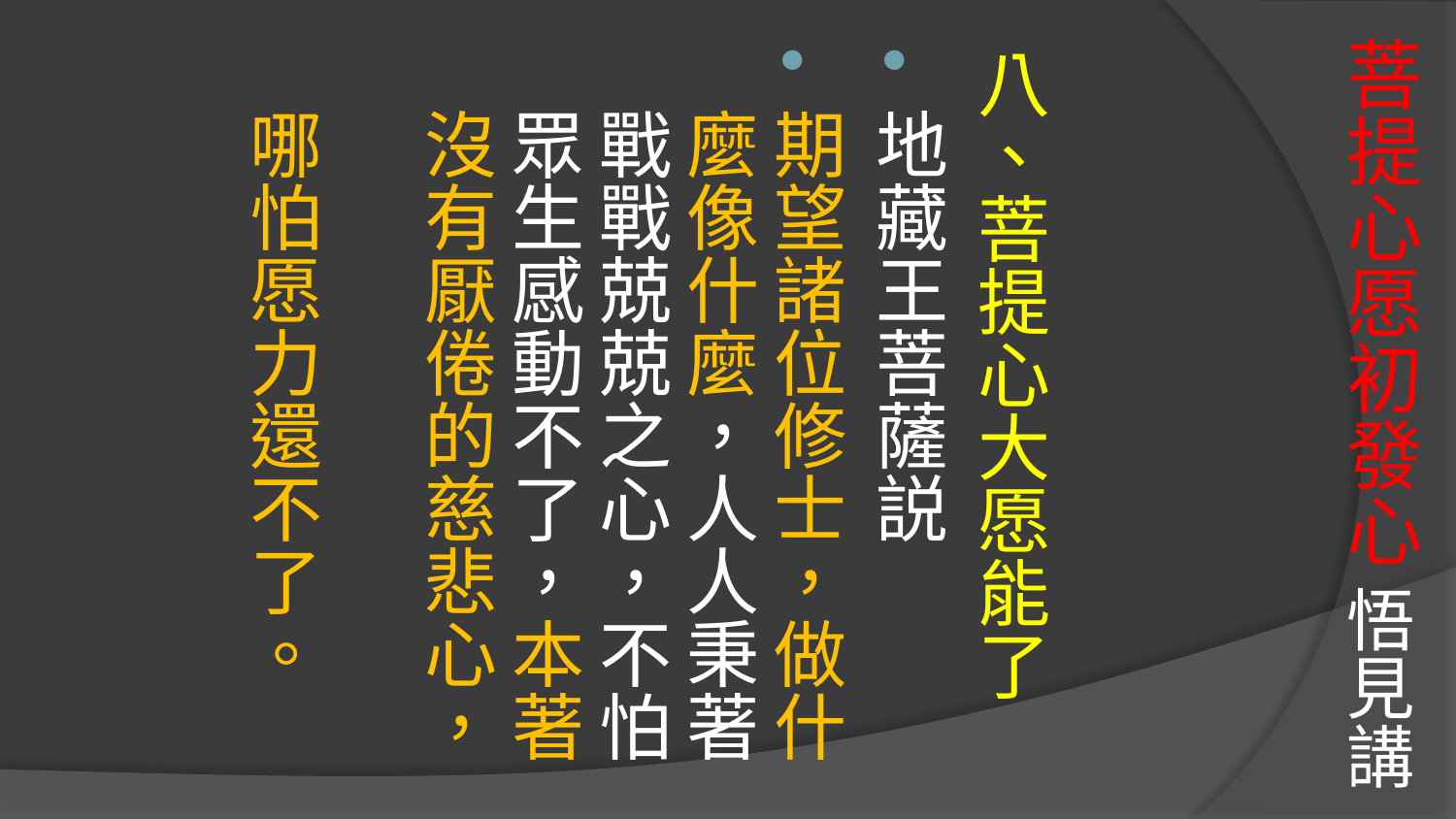

八、菩提心大愿能了
地藏王菩薩説
期望諸位修士，做什麼像什麼，人人秉著戰戰兢兢之心，不怕眾生感動不了，本著沒有厭倦的慈悲心，　
哪怕愿力還不了。

# 菩提心愿初發心 悟見講